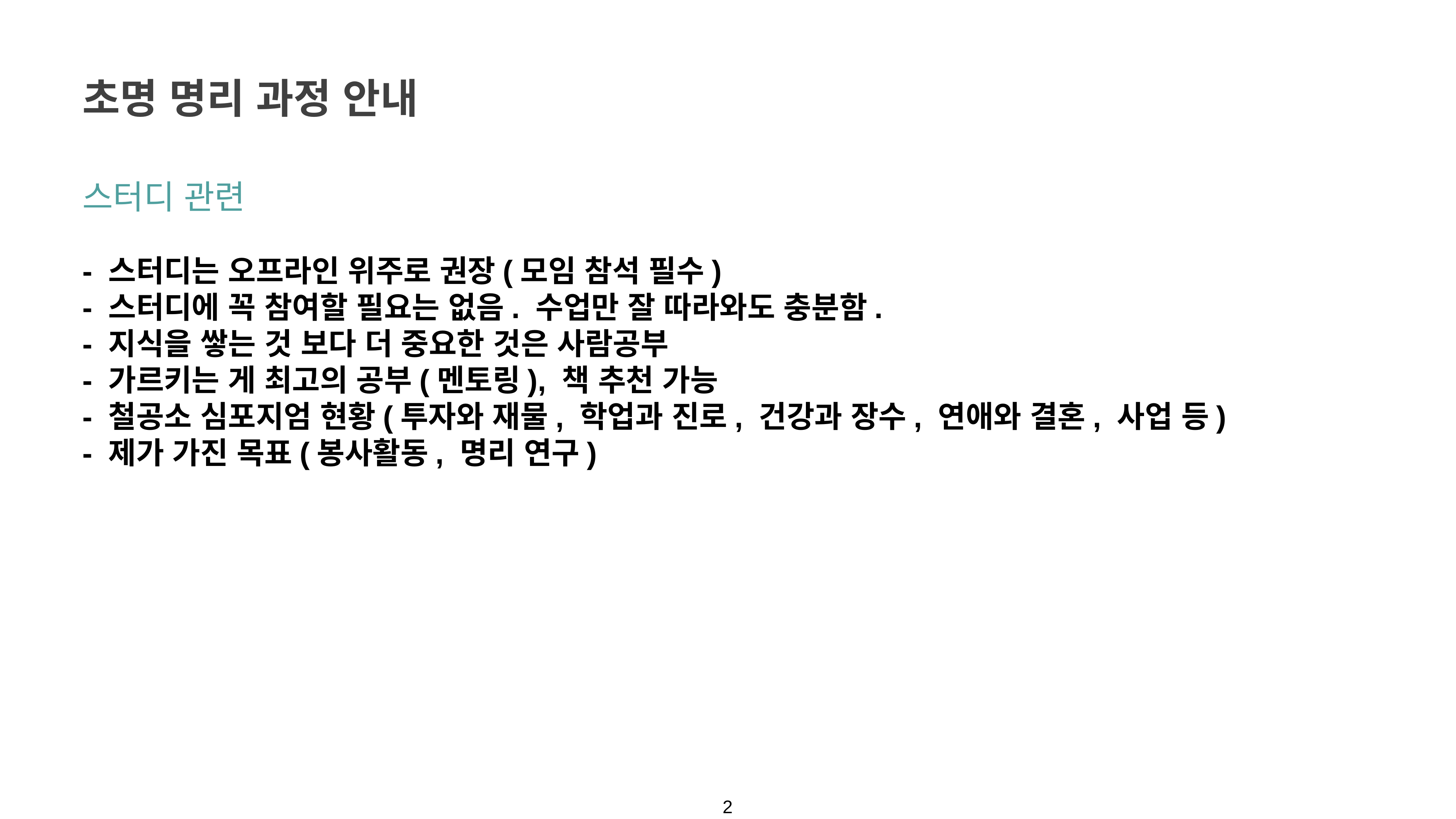

초명 명리 과정 안내
스터디 관련
- 스터디는 오프라인 위주로 권장(모임 참석 필수)
- 스터디에 꼭 참여할 필요는 없음. 수업만 잘 따라와도 충분함.
- 지식을 쌓는 것 보다 더 중요한 것은 사람공부
- 가르키는 게 최고의 공부(멘토링), 책 추천 가능
- 철공소 심포지엄 현황(투자와 재물, 학업과 진로, 건강과 장수, 연애와 결혼, 사업 등)
- 제가 가진 목표(봉사활동, 명리 연구)
2